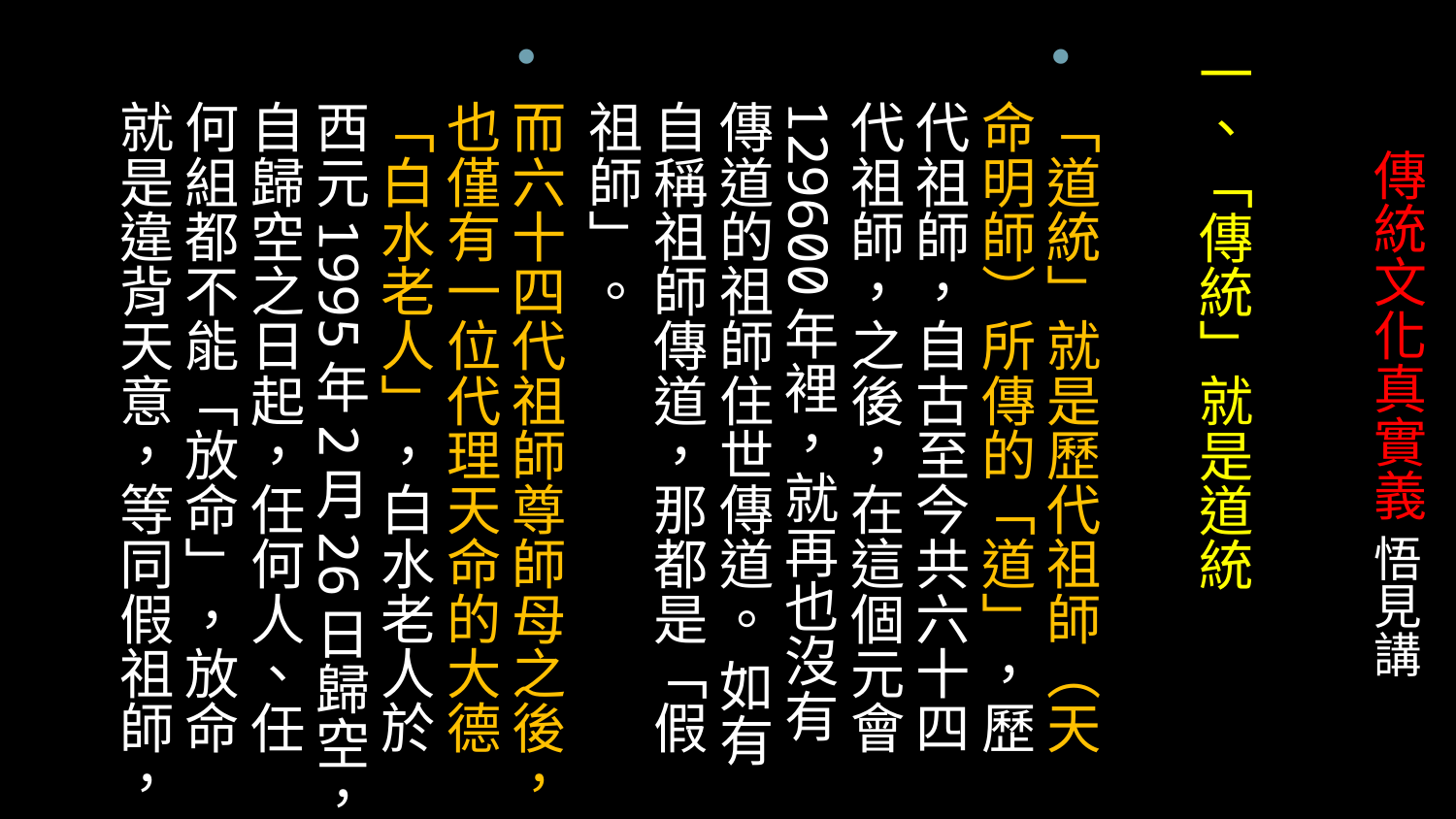

一、「傳統」就是道統

「道統」就是歷代祖師（天命明師）所傳的「道」，歷代祖師，自古至今共六十四代祖師，之後，在這個元會129600年裡，就再也沒有傳道的祖師住世傳道。 如有自稱祖師傳道，那都是「假祖師」。
而六十四代祖師尊師母之後，也僅有一位代理天命的大德「白水老人」，白水老人於西元1995年2月26日歸空，自歸空之日起，任何人、任何組都不能「放命」，放命就是違背天意，等同假祖師，

# 傳統文化真實義 悟見講